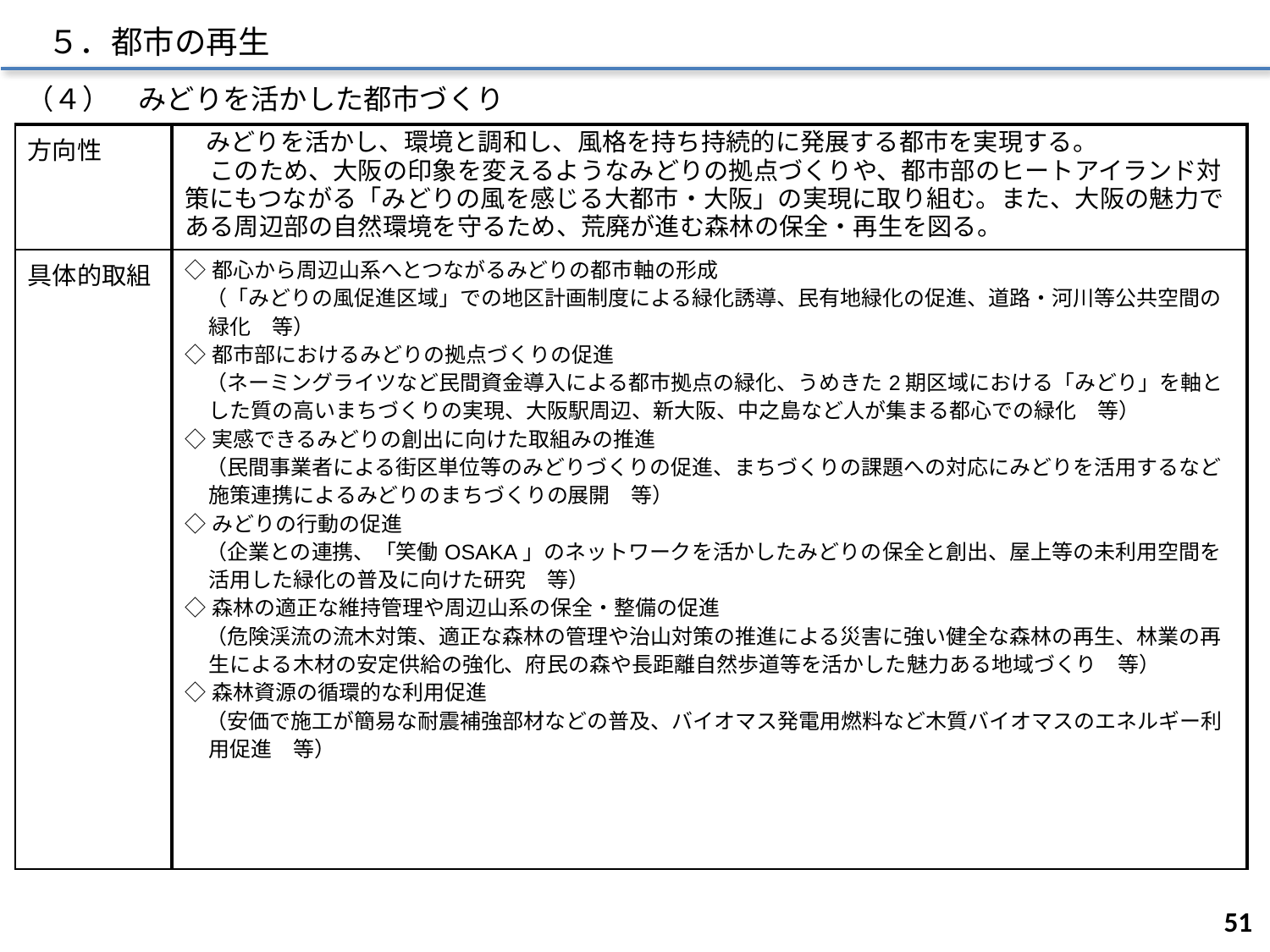

５．都市の再生
（４）　みどりを活かした都市づくり
| 方向性 | みどりを活かし、環境と調和し、風格を持ち持続的に発展する都市を実現する。 　このため、大阪の印象を変えるようなみどりの拠点づくりや、都市部のヒートアイランド対策にもつながる「みどりの風を感じる大都市・大阪」の実現に取り組む。また、大阪の魅力である周辺部の自然環境を守るため、荒廃が進む森林の保全・再生を図る。 |
| --- | --- |
| 具体的取組 | ◇都心から周辺山系へとつながるみどりの都市軸の形成 　（「みどりの風促進区域」での地区計画制度による緑化誘導、民有地緑化の促進、道路・河川等公共空間の緑化　等） ◇都市部におけるみどりの拠点づくりの促進 　（ネーミングライツなど民間資金導入による都市拠点の緑化、うめきた2期区域における「みどり」を軸とした質の高いまちづくりの実現、大阪駅周辺、新大阪、中之島など人が集まる都心での緑化　等） ◇実感できるみどりの創出に向けた取組みの推進 　（民間事業者による街区単位等のみどりづくりの促進、まちづくりの課題への対応にみどりを活用するなど施策連携によるみどりのまちづくりの展開　等） ◇みどりの行動の促進 　（企業との連携、「笑働OSAKA」のネットワークを活かしたみどりの保全と創出、屋上等の未利用空間を活用した緑化の普及に向けた研究　等） ◇森林の適正な維持管理や周辺山系の保全・整備の促進 　（危険渓流の流木対策、適正な森林の管理や治山対策の推進による災害に強い健全な森林の再生、林業の再生による木材の安定供給の強化、府民の森や長距離自然歩道等を活かした魅力ある地域づくり　等） ◇森林資源の循環的な利用促進 　（安価で施工が簡易な耐震補強部材などの普及、バイオマス発電用燃料など木質バイオマスのエネルギー利用促進　等） |
51